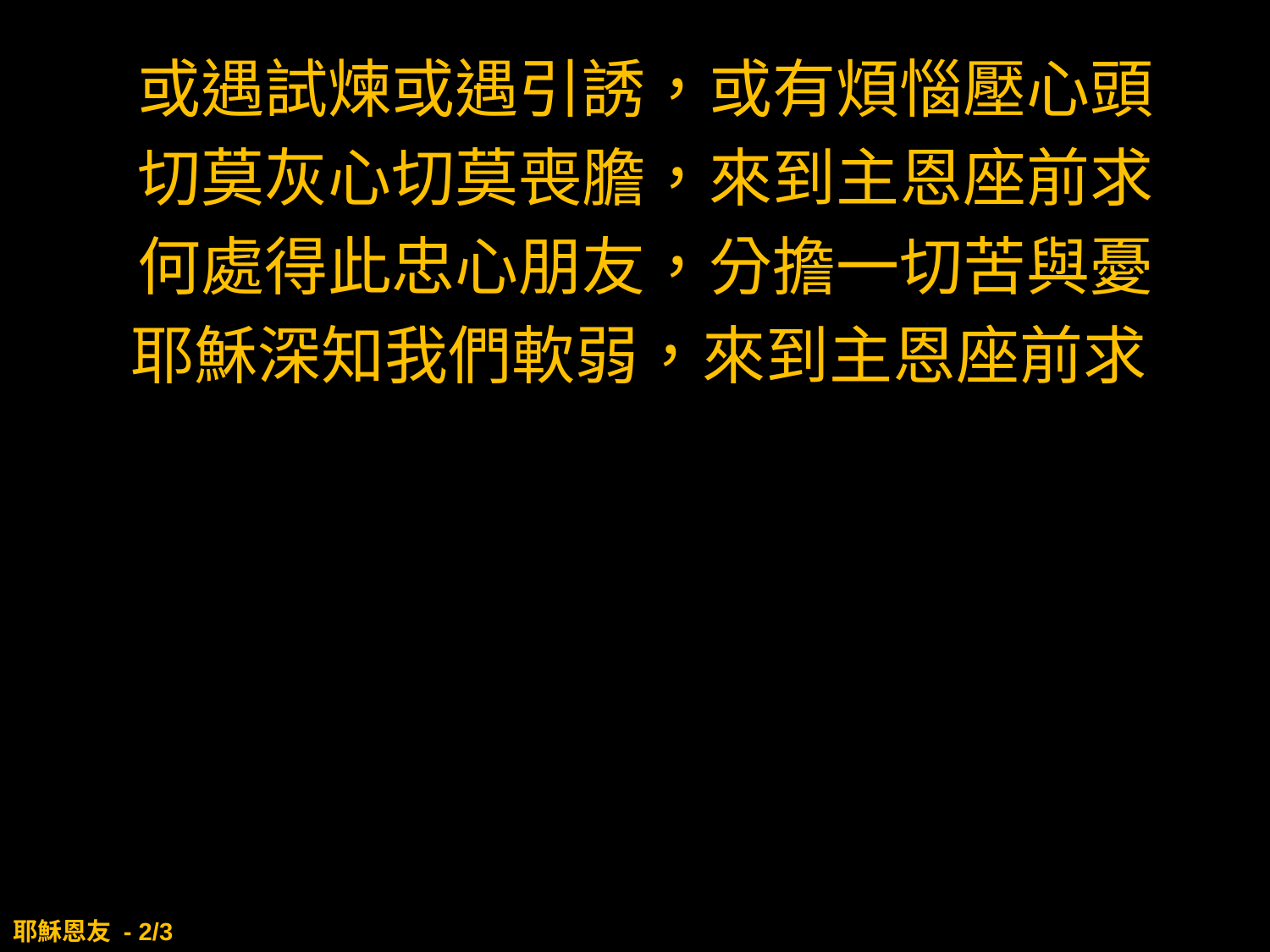

或遇試煉或遇引誘，或有煩惱壓心頭
切莫灰心切莫喪膽，來到主恩座前求
何處得此忠心朋友，分擔一切苦與憂
耶穌深知我們軟弱，來到主恩座前求
# 耶穌恩友 - 2/3